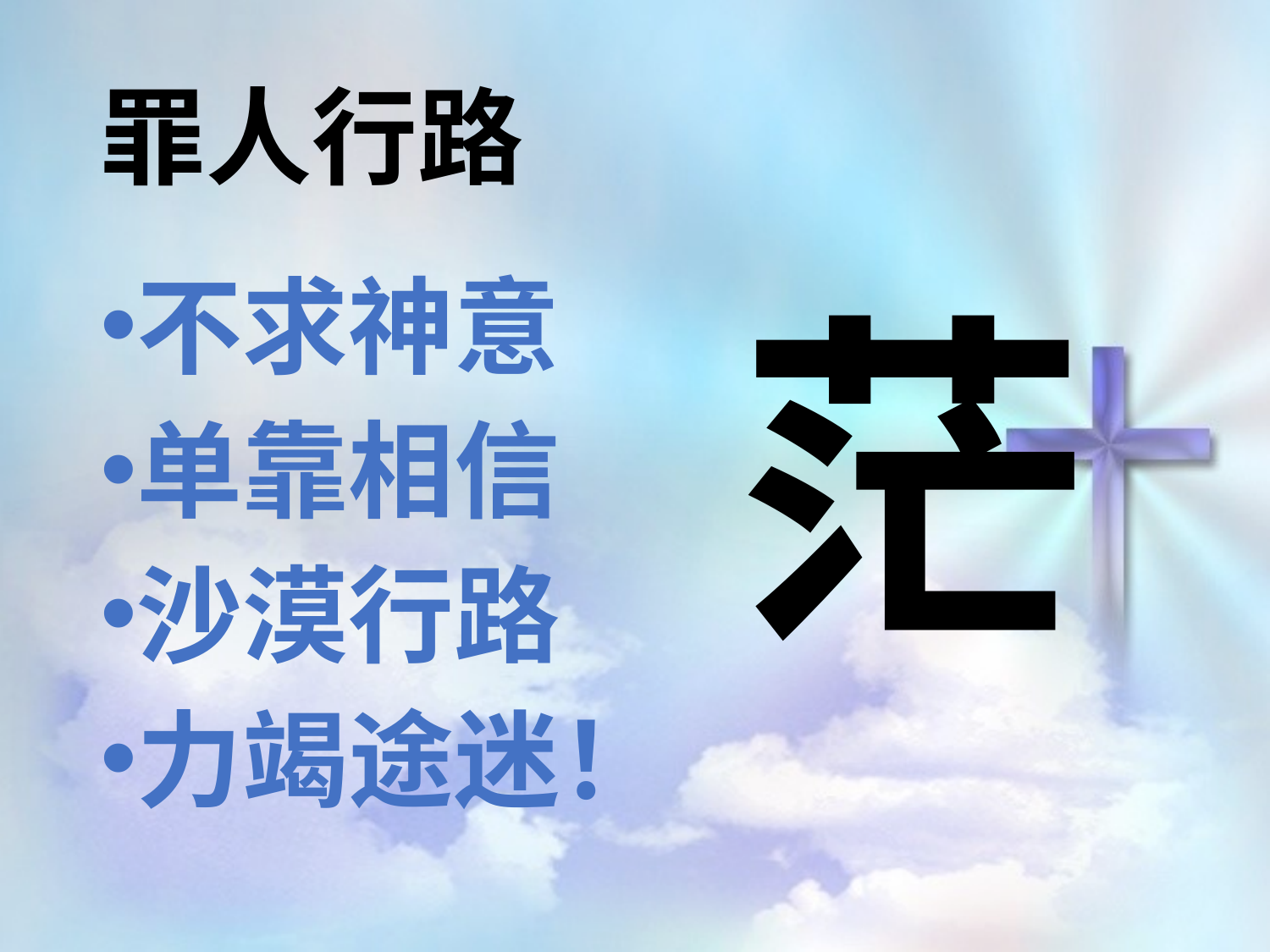

# 罪人行路
不求神意
单靠相信
沙漠行路
力竭途迷！

茫